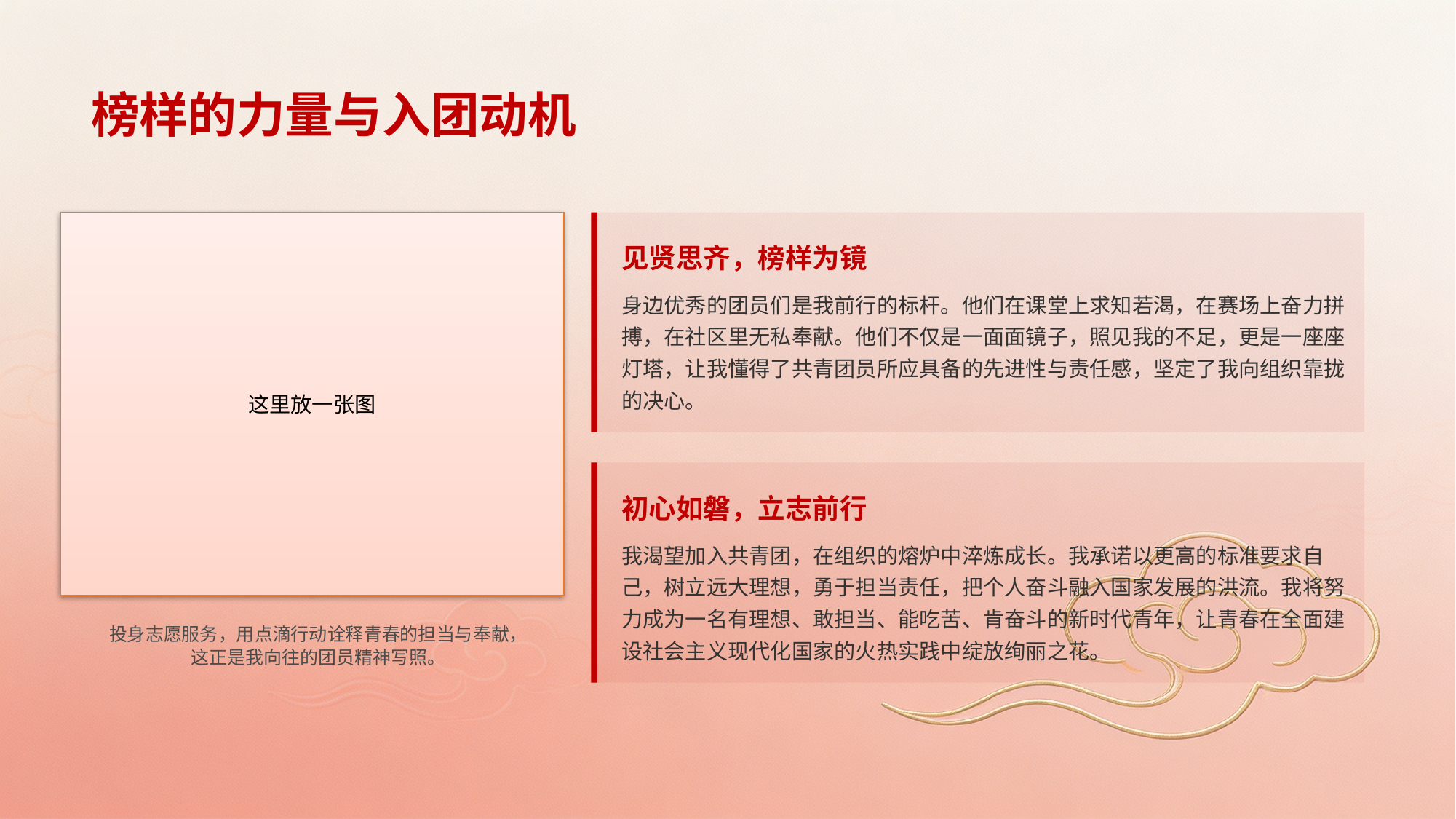

榜样的力量与入团动机
这里放一张图

见贤思齐，榜样为镜
身边优秀的团员们是我前行的标杆。他们在课堂上求知若渴，在赛场上奋力拼搏，在社区里无私奉献。他们不仅是一面面镜子，照见我的不足，更是一座座灯塔，让我懂得了共青团员所应具备的先进性与责任感，坚定了我向组织靠拢的决心。

初心如磐，立志前行
我渴望加入共青团，在组织的熔炉中淬炼成长。我承诺以更高的标准要求自己，树立远大理想，勇于担当责任，把个人奋斗融入国家发展的洪流。我将努力成为一名有理想、敢担当、能吃苦、肯奋斗的新时代青年，让青春在全面建设社会主义现代化国家的火热实践中绽放绚丽之花。
投身志愿服务，用点滴行动诠释青春的担当与奉献，
这正是我向往的团员精神写照。